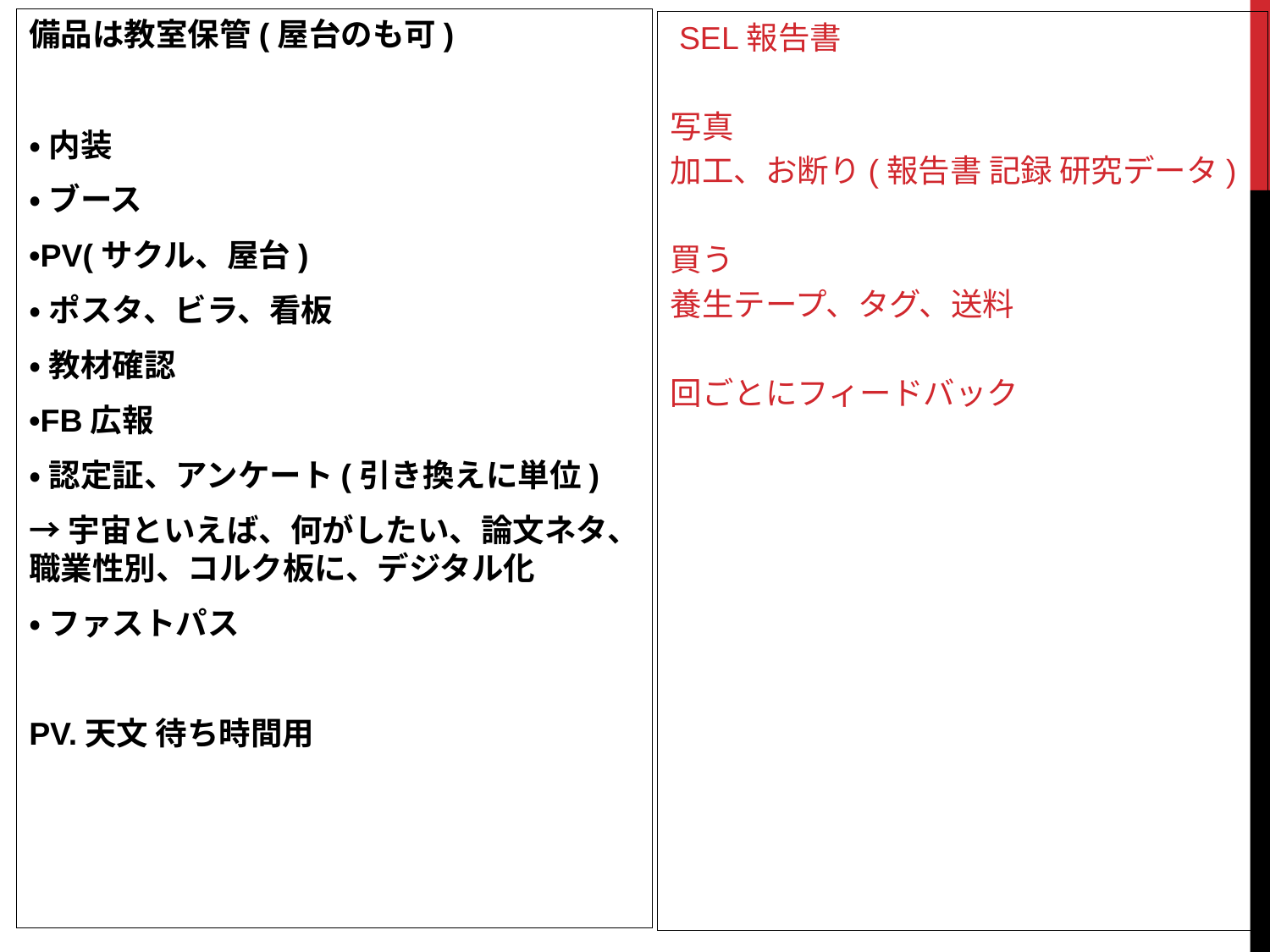

備品は教室保管(屋台のも可)

•内装
•ブース
•PV(サクル、屋台)
•ポスタ、ビラ、看板
•教材確認
•FB広報
•認定証、アンケート(引き換えに単位)
→宇宙といえば、何がしたい、論文ネタ、職業性別、コルク板に、デジタル化
•ファストパス

PV.天文 待ち時間用
 SEL報告書

写真
加工、お断り(報告書 記録 研究データ)

買う
養生テープ、タグ、送料

回ごとにフィードバック